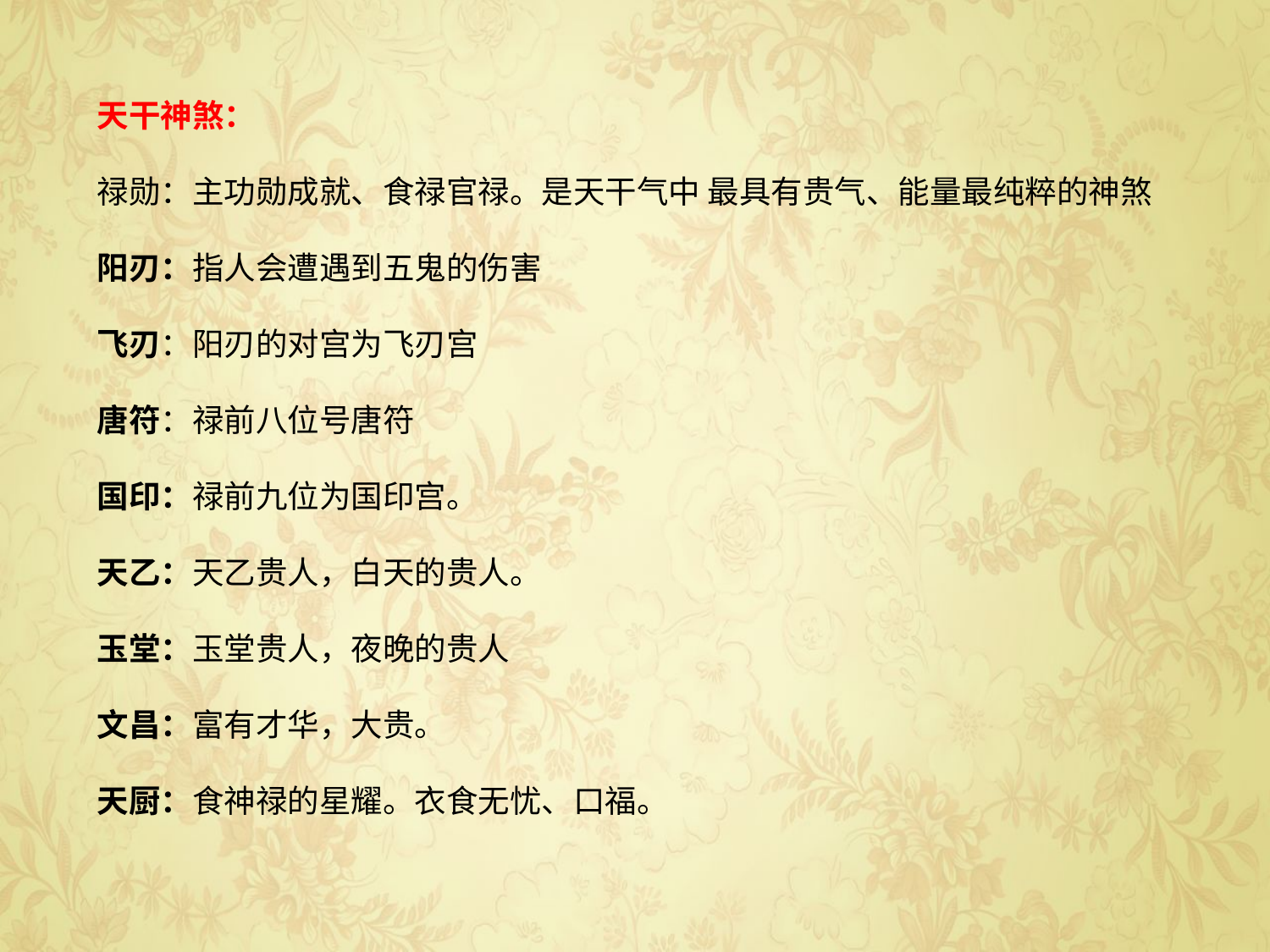

天干神煞：

禄勋：主功勋成就、食禄官禄。是天干气中 最具有贵气、能量最纯粹的神煞

阳刃：指人会遭遇到五鬼的伤害

飞刃：阳刃的对宫为飞刃宫

唐符：禄前八位号唐符

国印：禄前九位为国印宫。

天乙：天乙贵人，白天的贵人。

玉堂：玉堂贵人，夜晚的贵人

文昌：富有才华，大贵。

天厨：食神禄的星耀。衣食无忧、口福。